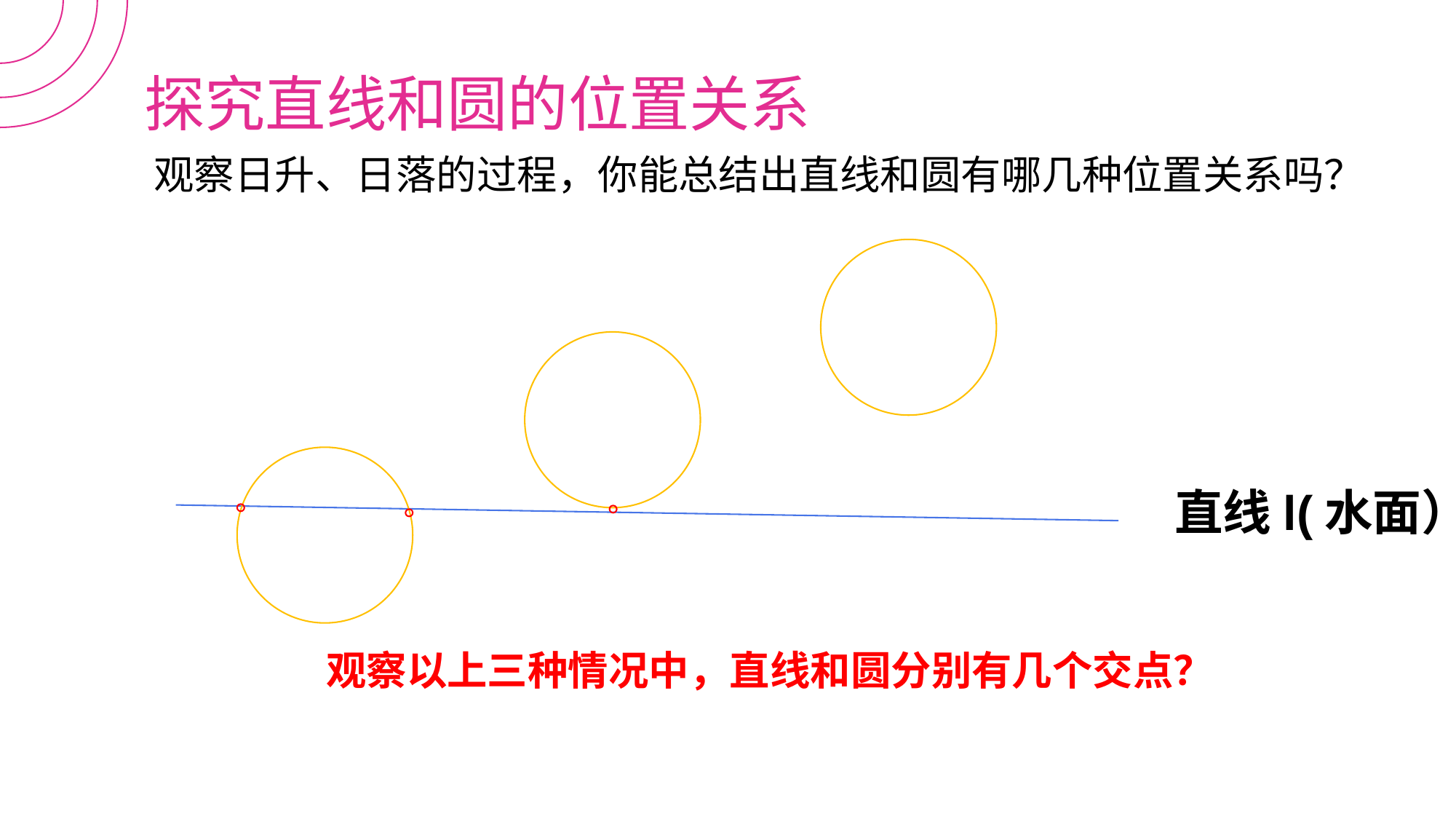

探究直线和圆的位置关系
观察日升、日落的过程，你能总结出直线和圆有哪几种位置关系吗？

直线l(水面）

观察以上三种情况中，直线和圆分别有几个交点？